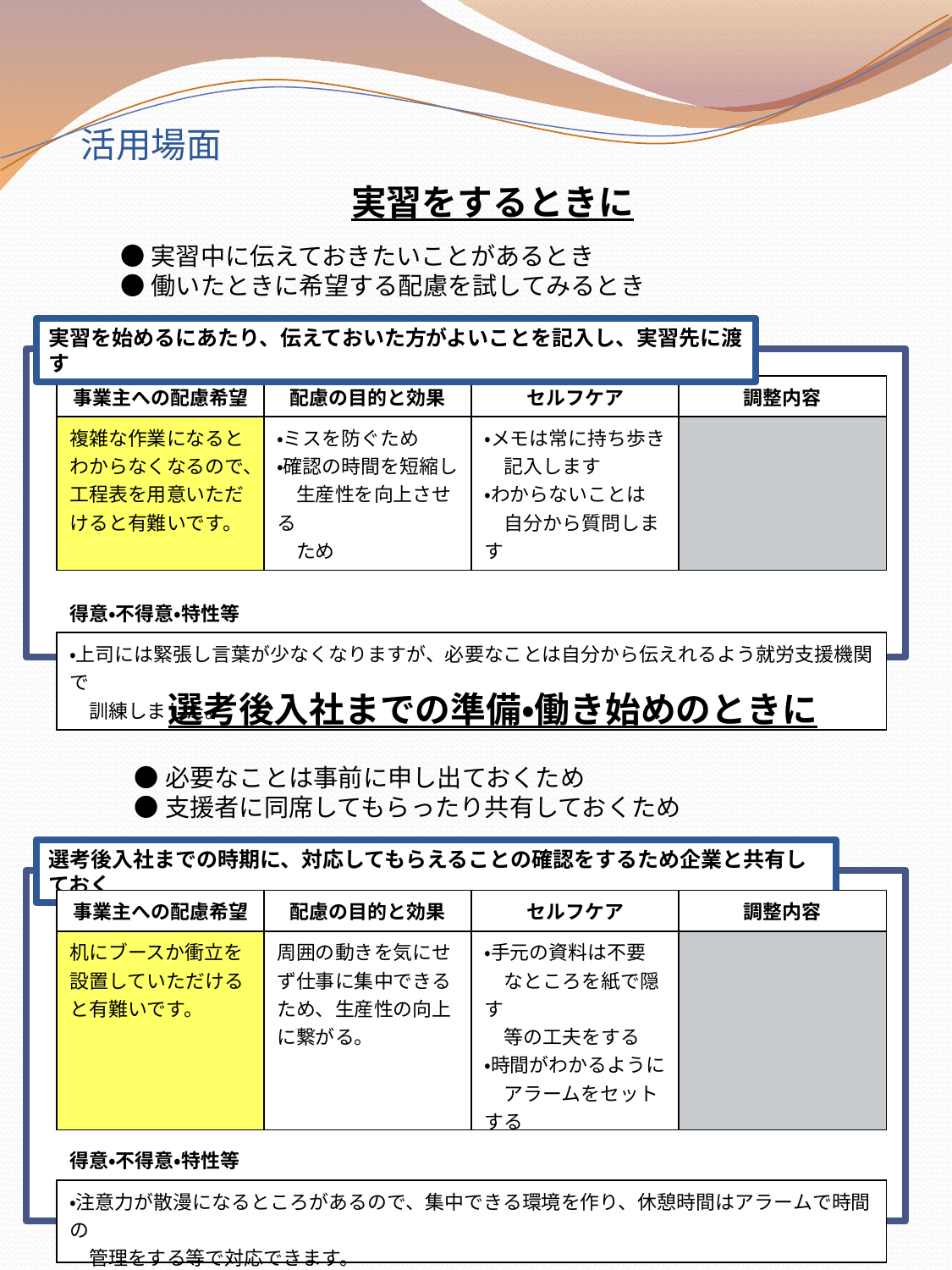

# 活用場面
実習をするときに
●実習中に伝えておきたいことがあるとき
●働いたときに希望する配慮を試してみるとき
実習を始めるにあたり、伝えておいた方がよいことを記入し、実習先に渡す

| 事業主への配慮希望 | 配慮の目的と効果 | セルフケア | 調整内容 |
| --- | --- | --- | --- |
| 複雑な作業になると わからなくなるので、工程表を用意いただけると有難いです。 | ・ミスを防ぐため ・確認の時間を短縮し 　生産性を向上させる 　ため | ・メモは常に持ち歩き 　記入します ・わからないことは 　自分から質問します |  |
| 得意・不得意・特性等 |  |  |  |
| ・上司には緊張し言葉が少なくなりますが、必要なことは自分から伝えれるよう就労支援機関で 　訓練しました。 |  |  |  |
選考後入社までの準備・働き始めのときに
●必要なことは事前に申し出ておくため
●支援者に同席してもらったり共有しておくため
選考後入社までの時期に、対応してもらえることの確認をするため企業と共有しておく

| 事業主への配慮希望 | 配慮の目的と効果 | セルフケア | 調整内容 |
| --- | --- | --- | --- |
| 机にブースか衝立を設置していただけると有難いです。 | 周囲の動きを気にせず仕事に集中できるため、生産性の向上に繋がる。 | ・手元の資料は不要 　なところを紙で隠す 　等の工夫をする ・時間がわかるように 　アラームをセットする |  |
| 得意・不得意・特性等 |  |  |  |
| ・注意力が散漫になるところがあるので、集中できる環境を作り、休憩時間はアラームで時間の 　管理をする等で対応できます。 |  |  |  |